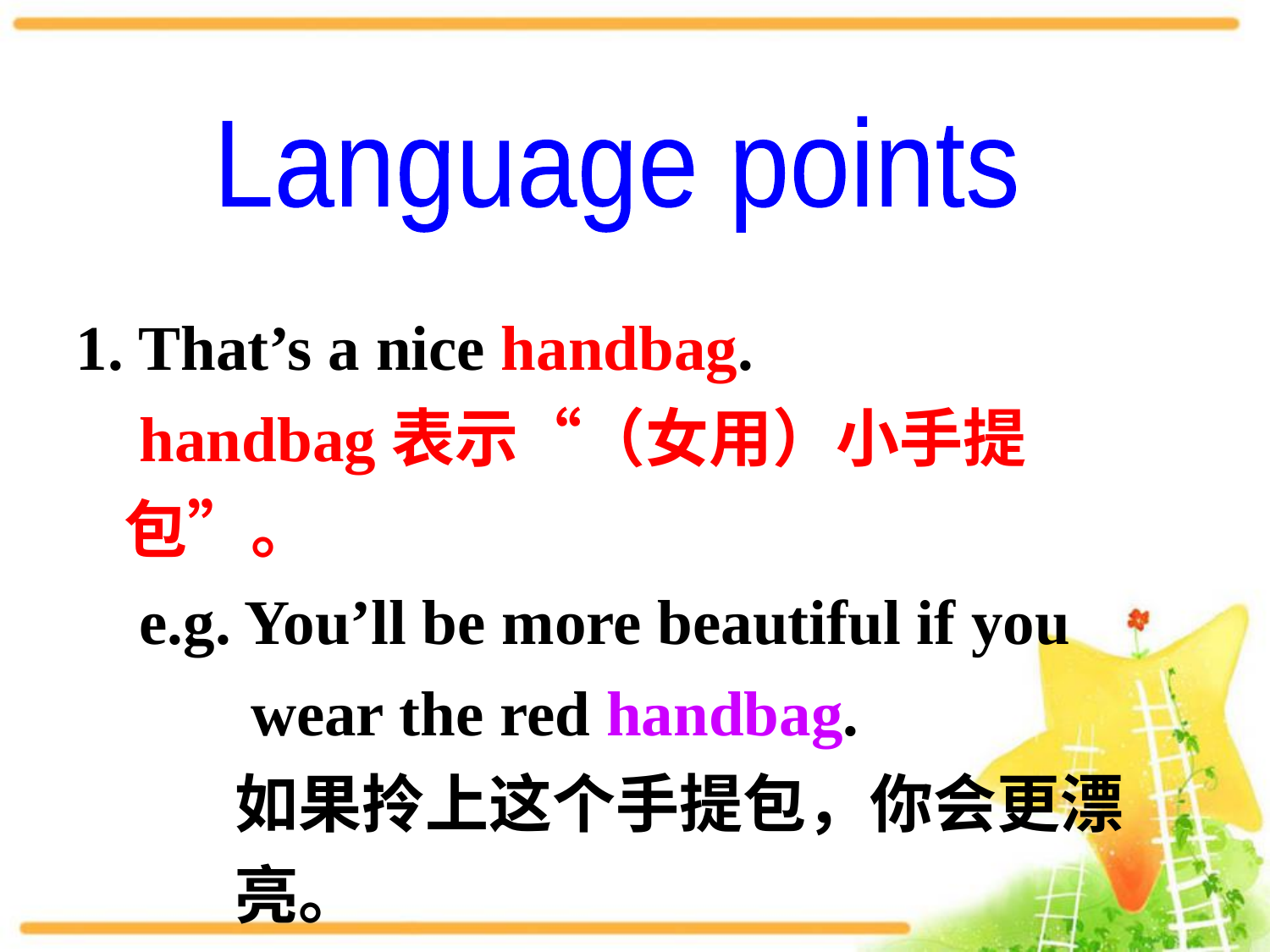

Language points
1. That’s a nice handbag.
    handbag表示“（女用）小手提包”。
    e.g. You’ll be more beautiful if you
           wear the red handbag.
          如果拎上这个手提包，你会更漂
          亮。